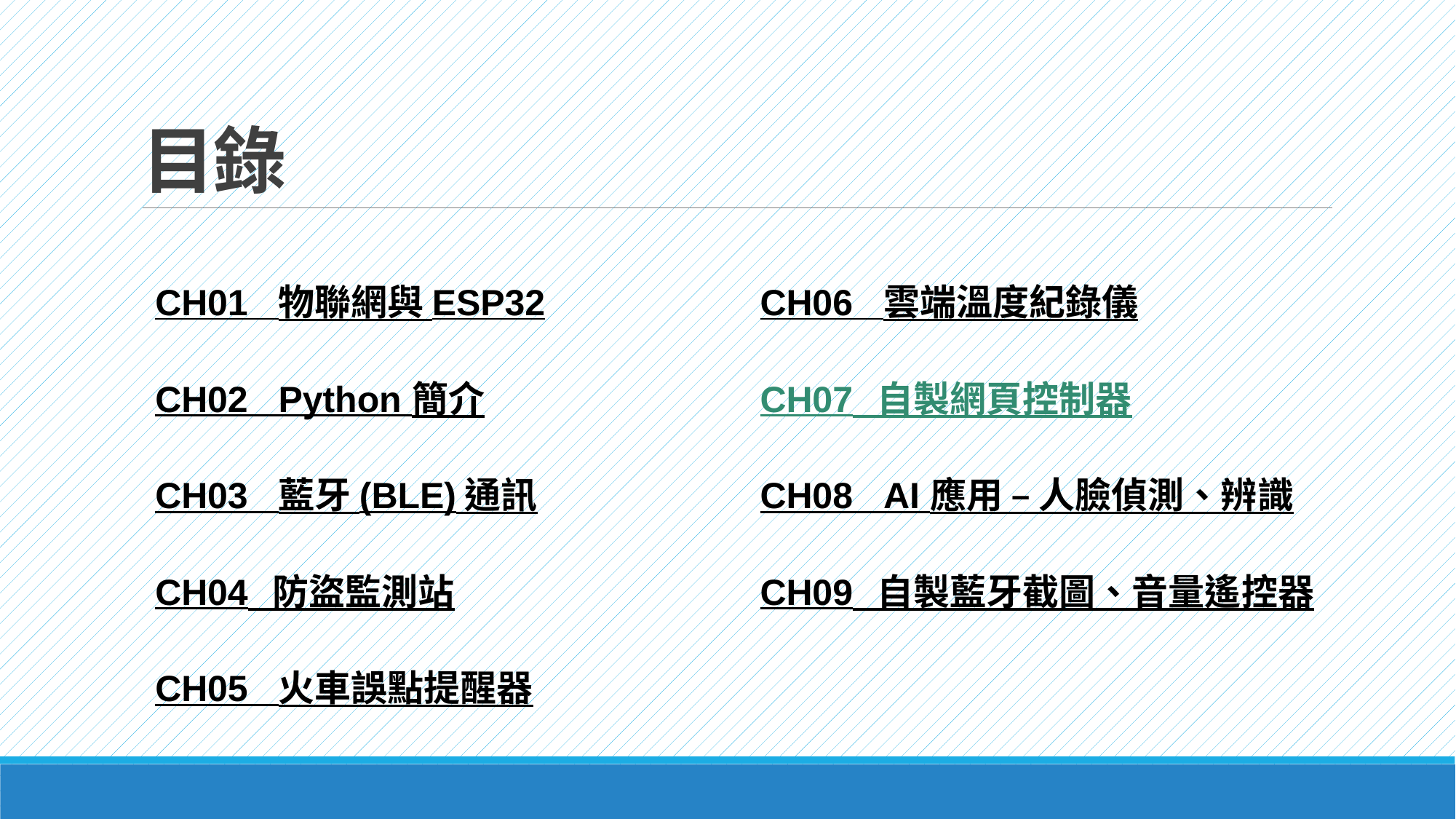

# 目錄
CH01   物聯網與 ESP32

CH02   Python 簡介

CH03   藍牙 (BLE) 通訊

CH04   防盜監測站

CH05   火車誤點提醒器
CH06   雲端溫度紀錄儀

CH07   自製網頁控制器

CH08   AI 應用 – 人臉偵測、辨識

CH09   自製藍牙截圖、音量遙控器